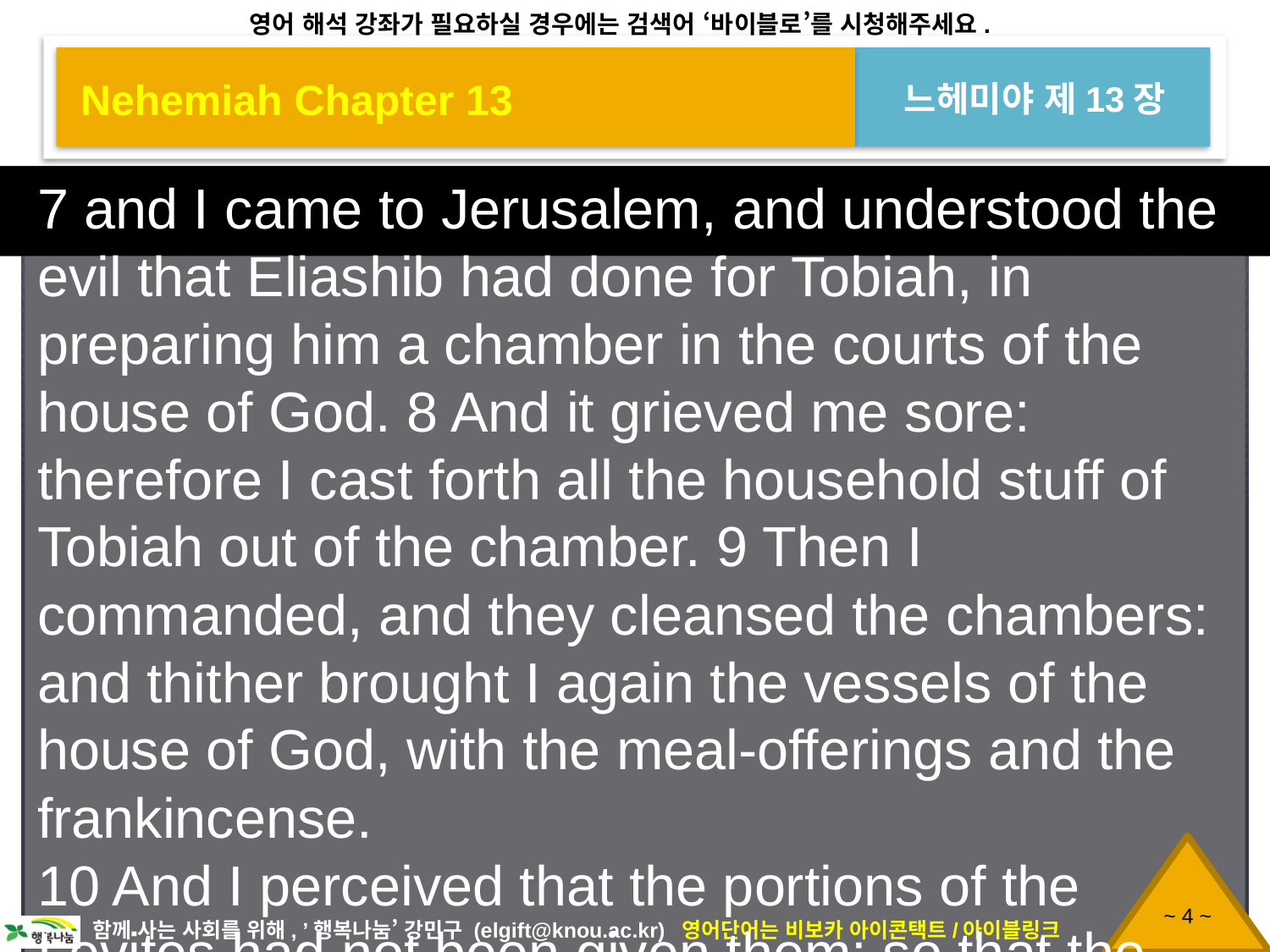

Nehemiah Chapter 13
느헤미야 제13장
7 and I came to Jerusalem, and understood the evil that Eliashib had done for Tobiah, in preparing him a chamber in the courts of the house of God. 8 And it grieved me sore: therefore I cast forth all the household stuff of Tobiah out of the chamber. 9 Then I commanded, and they cleansed the chambers: and thither brought I again the vessels of the house of God, with the meal-offerings and the frankincense.
10 And I perceived that the portions of the Levites had not been given them; so that the Levites and